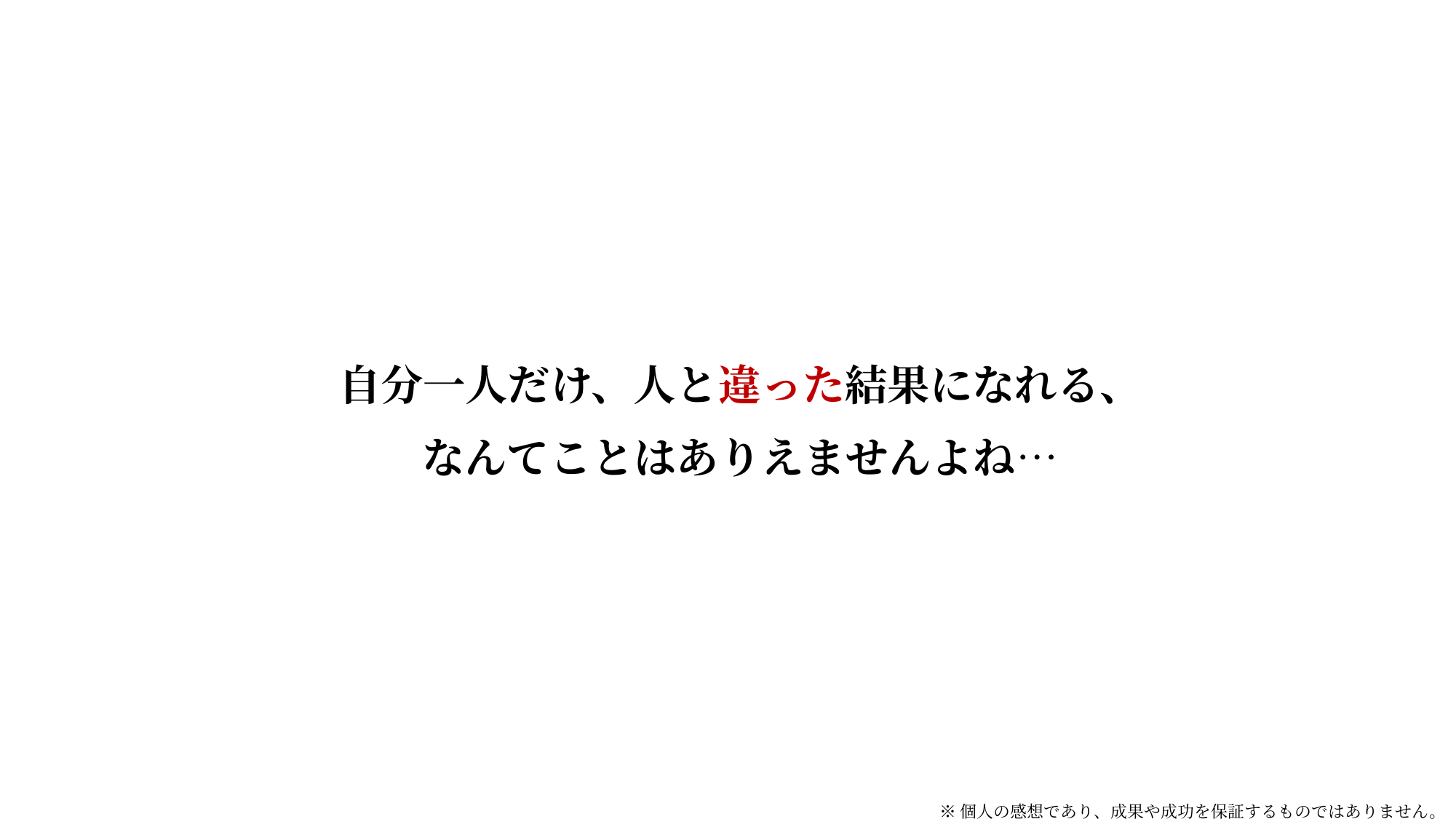

自分一人だけ、人と違った結果になれる、
なんてことはありえませんよね…
※個人の感想であり、成果や成功を保証するものではありません。